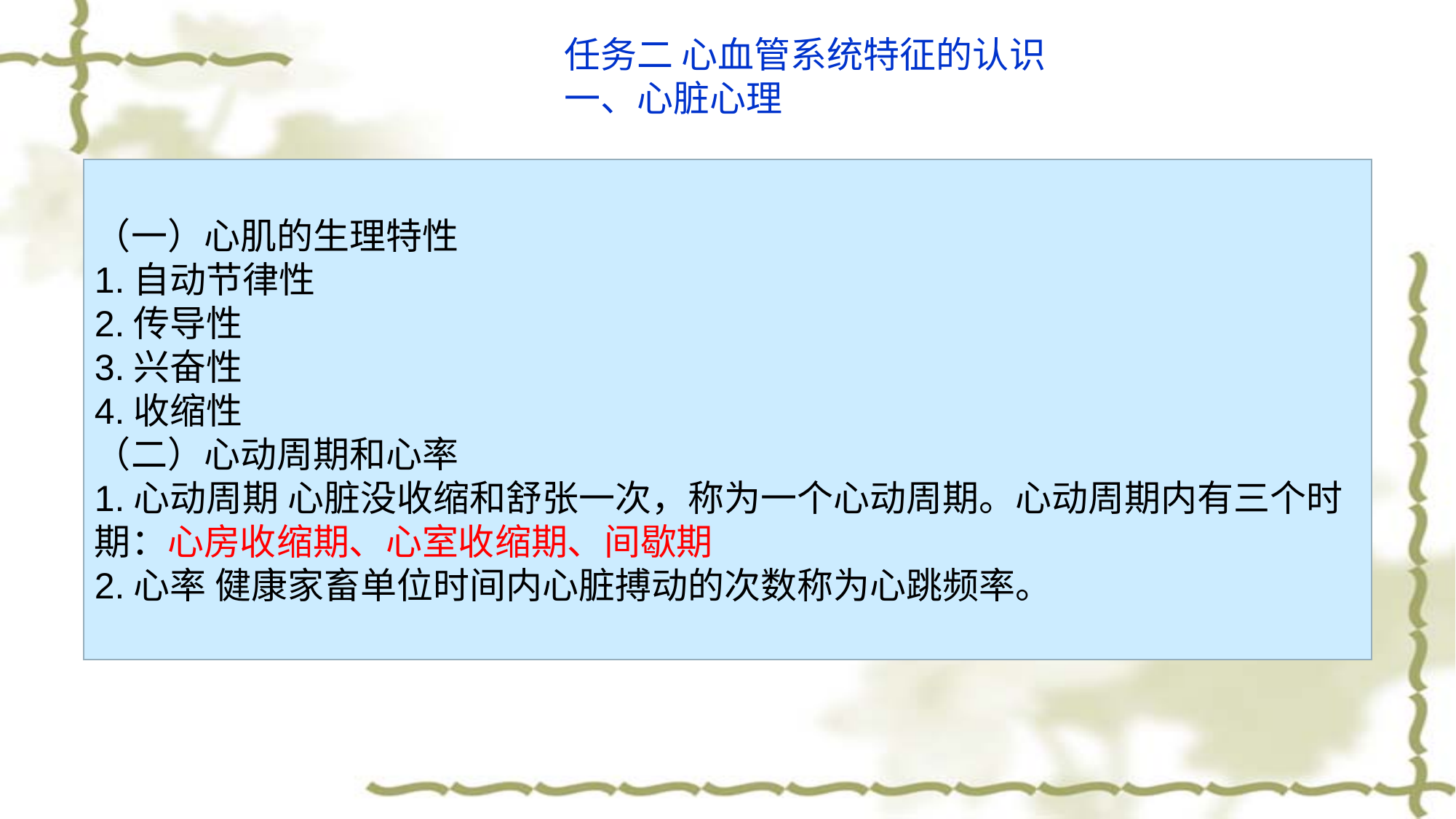

任务二 心血管系统特征的认识
一、心脏心理
（一）心肌的生理特性
1.自动节律性
2.传导性
3.兴奋性
4.收缩性
（二）心动周期和心率
1.心动周期 心脏没收缩和舒张一次，称为一个心动周期。心动周期内有三个时期：心房收缩期、心室收缩期、间歇期
2.心率 健康家畜单位时间内心脏搏动的次数称为心跳频率。